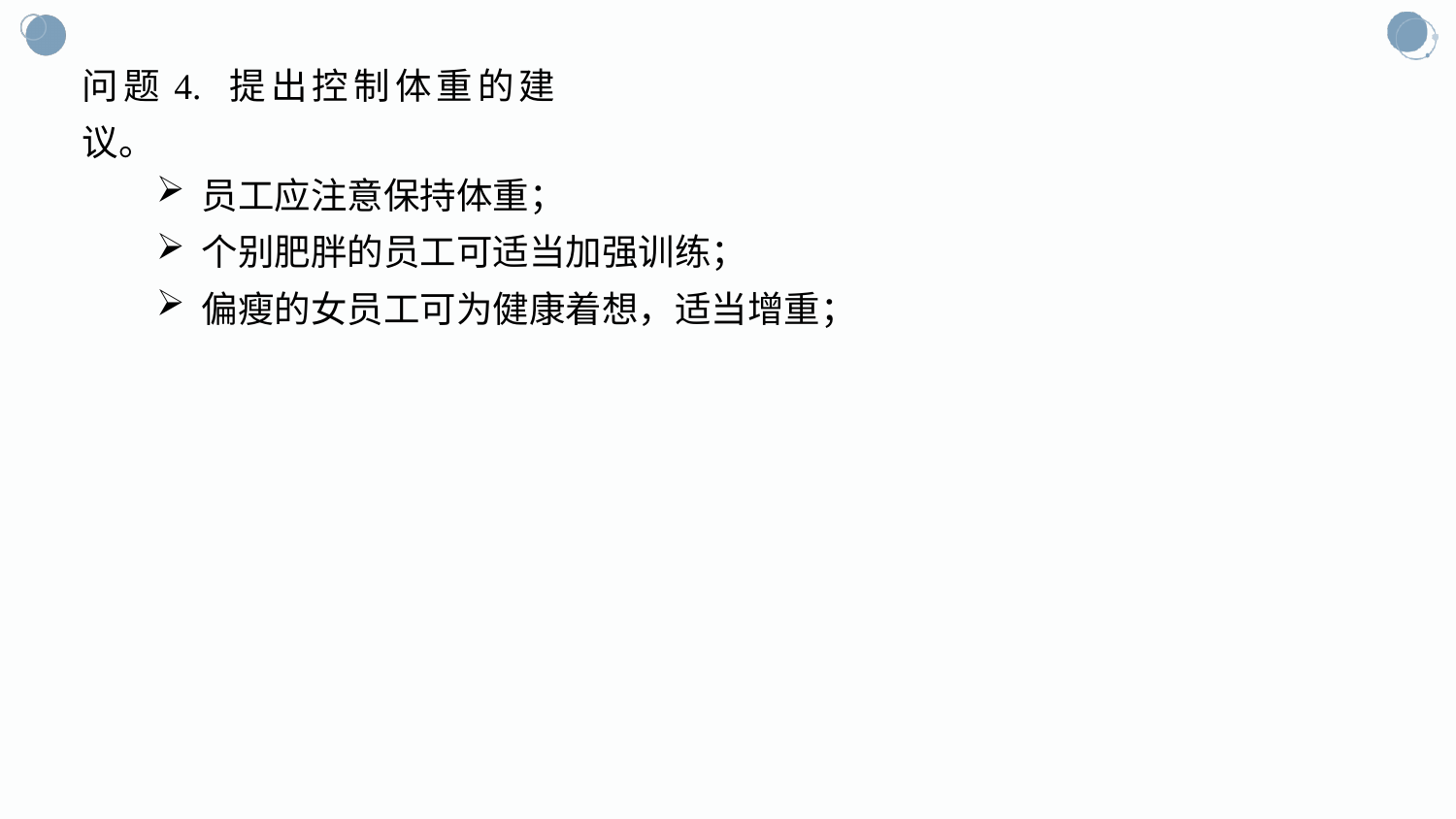

问题4. 提出控制体重的建议。
员工应注意保持体重；
个别肥胖的员工可适当加强训练；
偏瘦的女员工可为健康着想，适当增重；